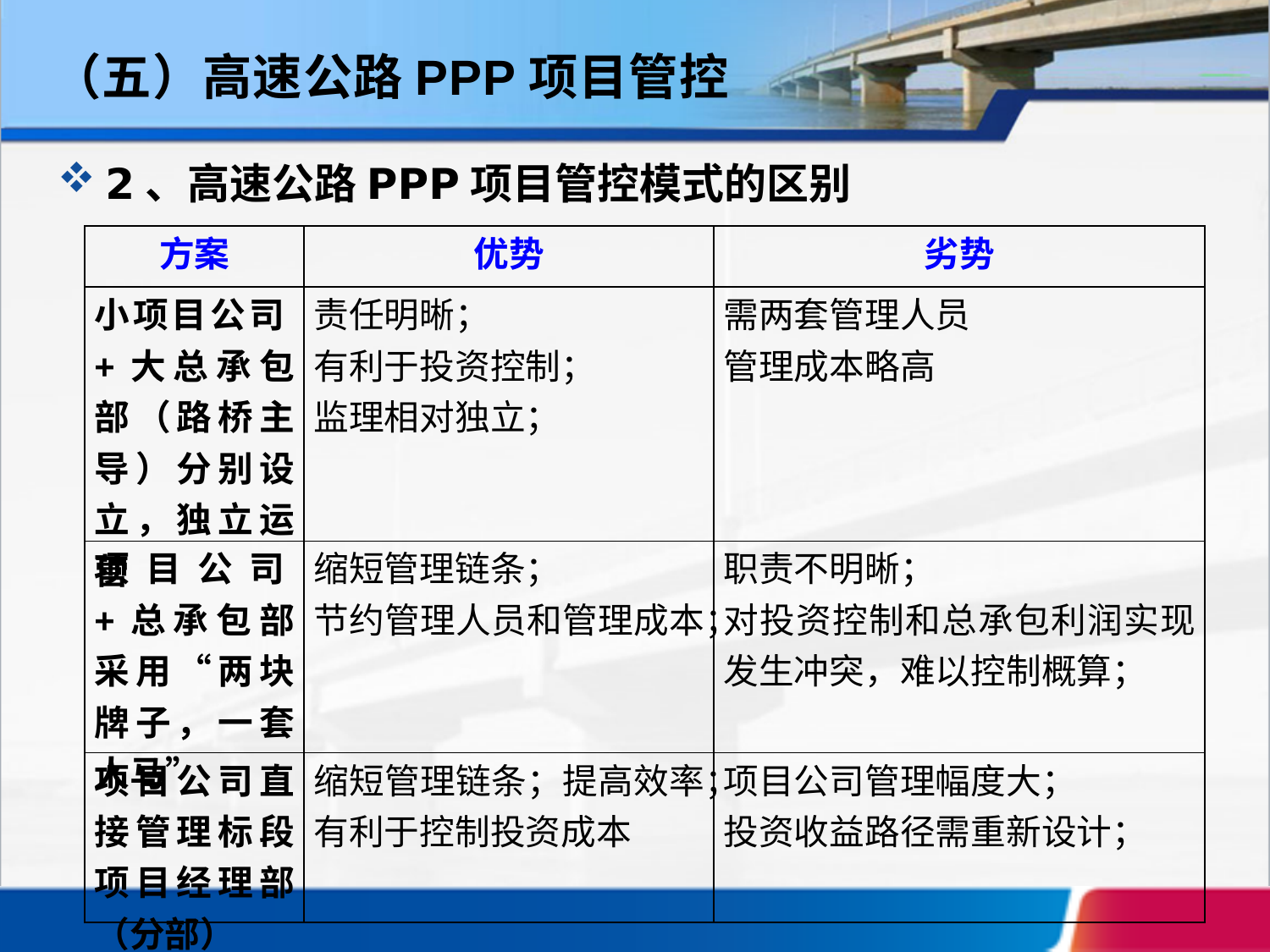

（五）高速公路PPP项目管控
2、高速公路PPP项目管控模式的区别
| 方案 | 优势 | 劣势 |
| --- | --- | --- |
| 小项目公司+大总承包部（路桥主导）分别设立，独立运营 | 责任明晰； 有利于投资控制； 监理相对独立； | 需两套管理人员 管理成本略高 |
| 项目公司+总承包部采用“两块牌子，一套人马” | 缩短管理链条； 节约管理人员和管理成本； | 职责不明晰； 对投资控制和总承包利润实现发生冲突，难以控制概算； |
| 项目公司直接管理标段项目经理部（分部） | 缩短管理链条；提高效率； 有利于控制投资成本 | 项目公司管理幅度大； 投资收益路径需重新设计； |